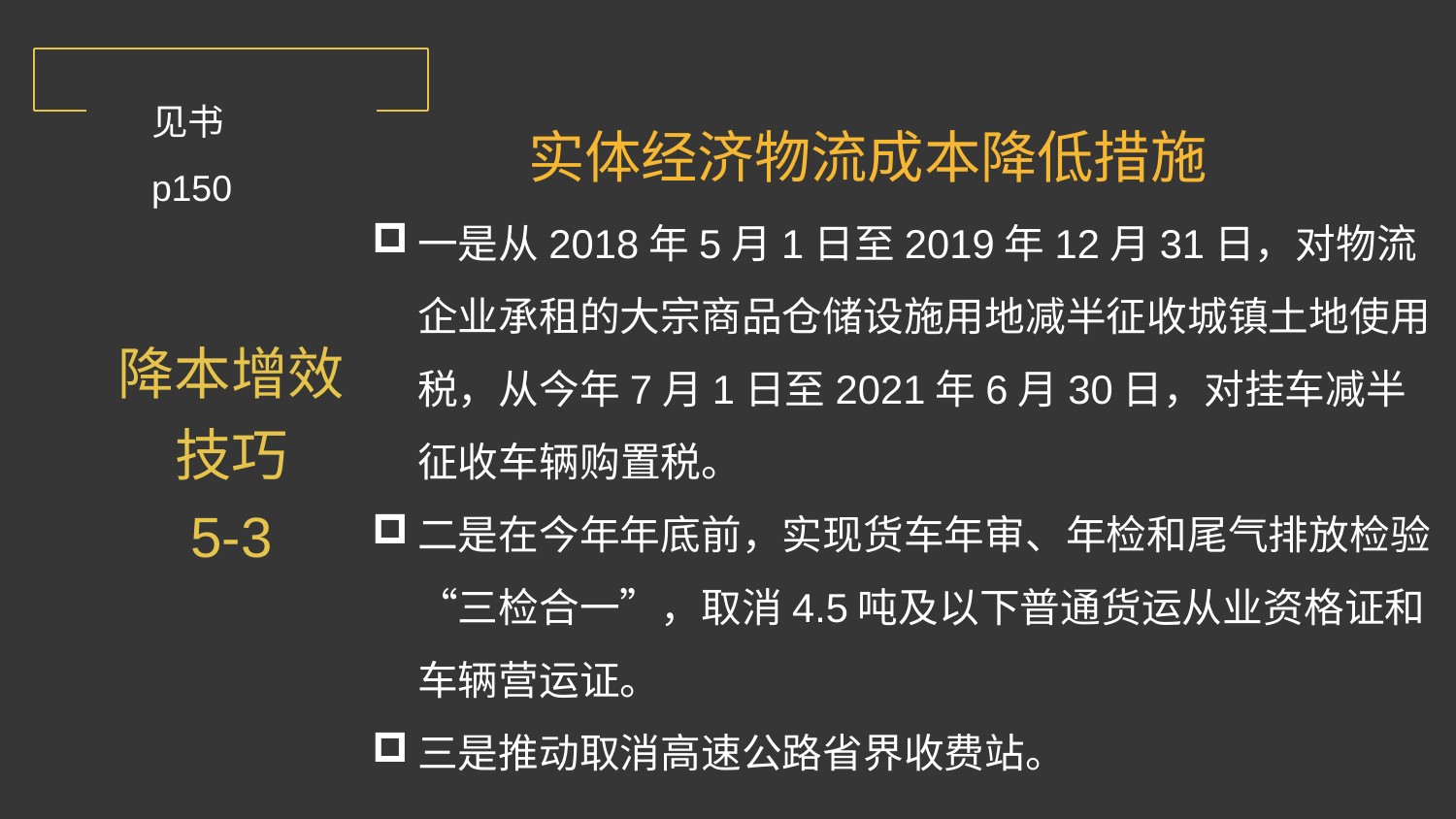

见书p150
实体经济物流成本降低措施
一是从2018年5月1日至2019年12月31日，对物流企业承租的大宗商品仓储设施用地减半征收城镇土地使用税，从今年7月1日至2021年6月30日，对挂车减半征收车辆购置税。
二是在今年年底前，实现货车年审、年检和尾气排放检验“三检合一”，取消4.5吨及以下普通货运从业资格证和车辆营运证。
三是推动取消高速公路省界收费站。

降本增效
技巧
5-3